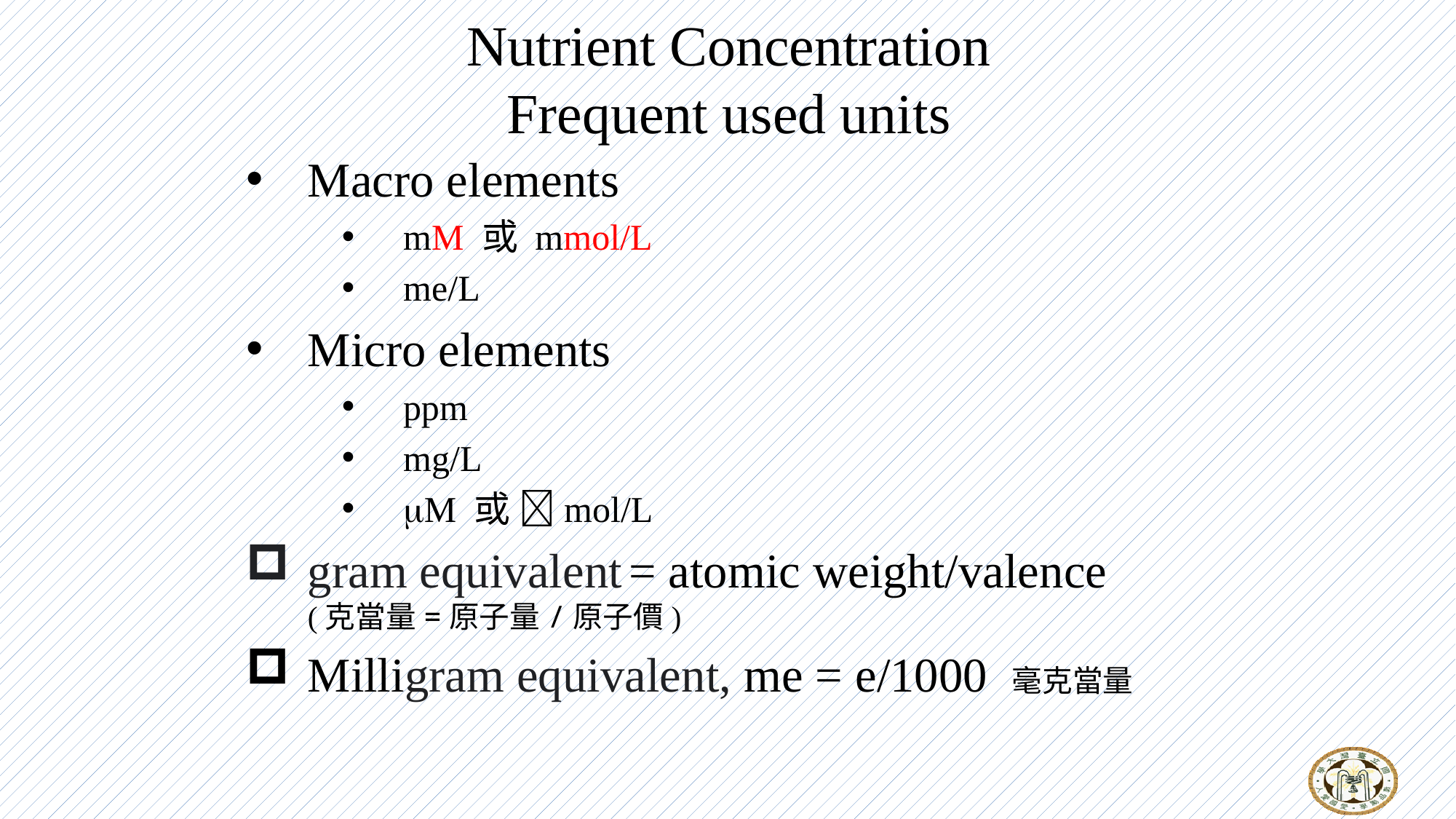

# Nutrient Concentration Frequent used units

Macro elements
mM 或 mmol/L
me/L
Micro elements
ppm
mg/L
μM 或 μmol/L
gram equivalent  = atomic weight/valence
(克當量=原子量/原子價)
Milligram equivalent, me = e/1000 毫克當量